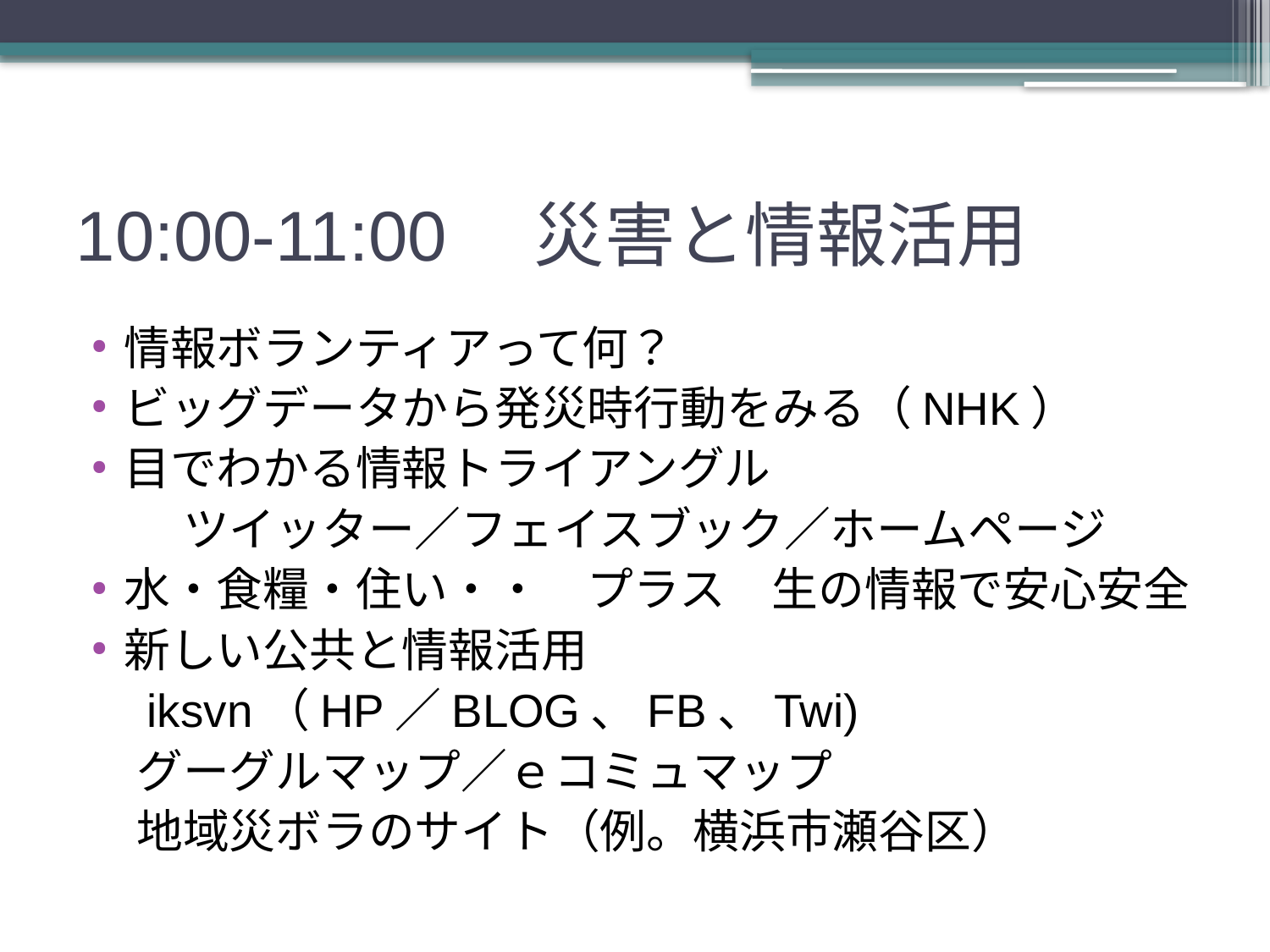

# 10:00-11:00　災害と情報活用
情報ボランティアって何？
ビッグデータから発災時行動をみる（NHK）
目でわかる情報トライアングル
　　ツイッター／フェイスブック／ホームページ
水・食糧・住い・・　プラス　生の情報で安心安全
新しい公共と情報活用
　iksvn（HP／BLOG、FB、Twi)
　グーグルマップ／ｅコミュマップ
　地域災ボラのサイト（例。横浜市瀬谷区）